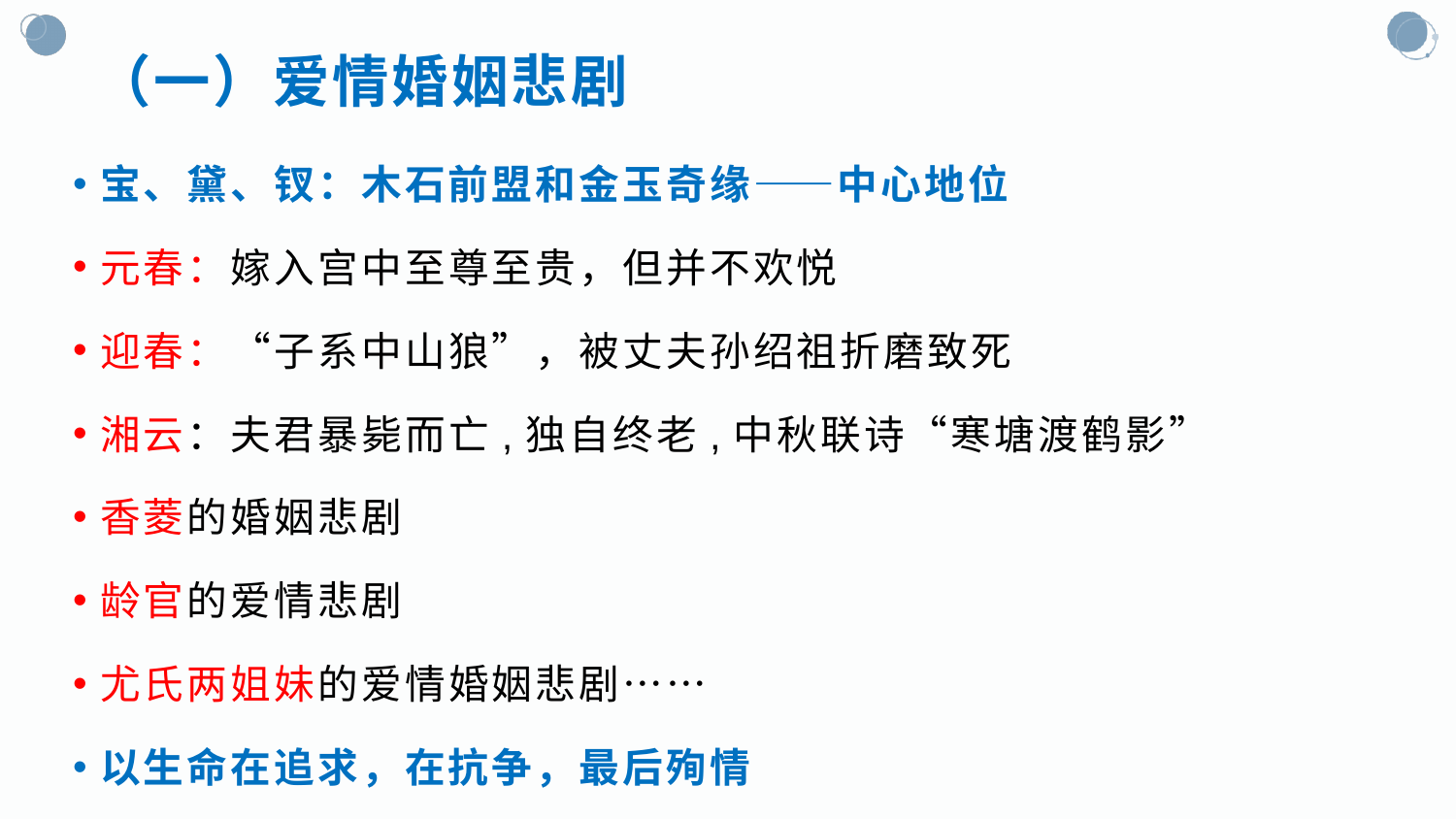

# （一）爱情婚姻悲剧
宝、黛、钗：木石前盟和金玉奇缘——中心地位
元春：嫁入宫中至尊至贵，但并不欢悦
迎春：“子系中山狼”，被丈夫孙绍祖折磨致死
湘云：夫君暴毙而亡,独自终老,中秋联诗“寒塘渡鹤影”
香菱的婚姻悲剧
龄官的爱情悲剧
尤氏两姐妹的爱情婚姻悲剧……
以生命在追求，在抗争，最后殉情